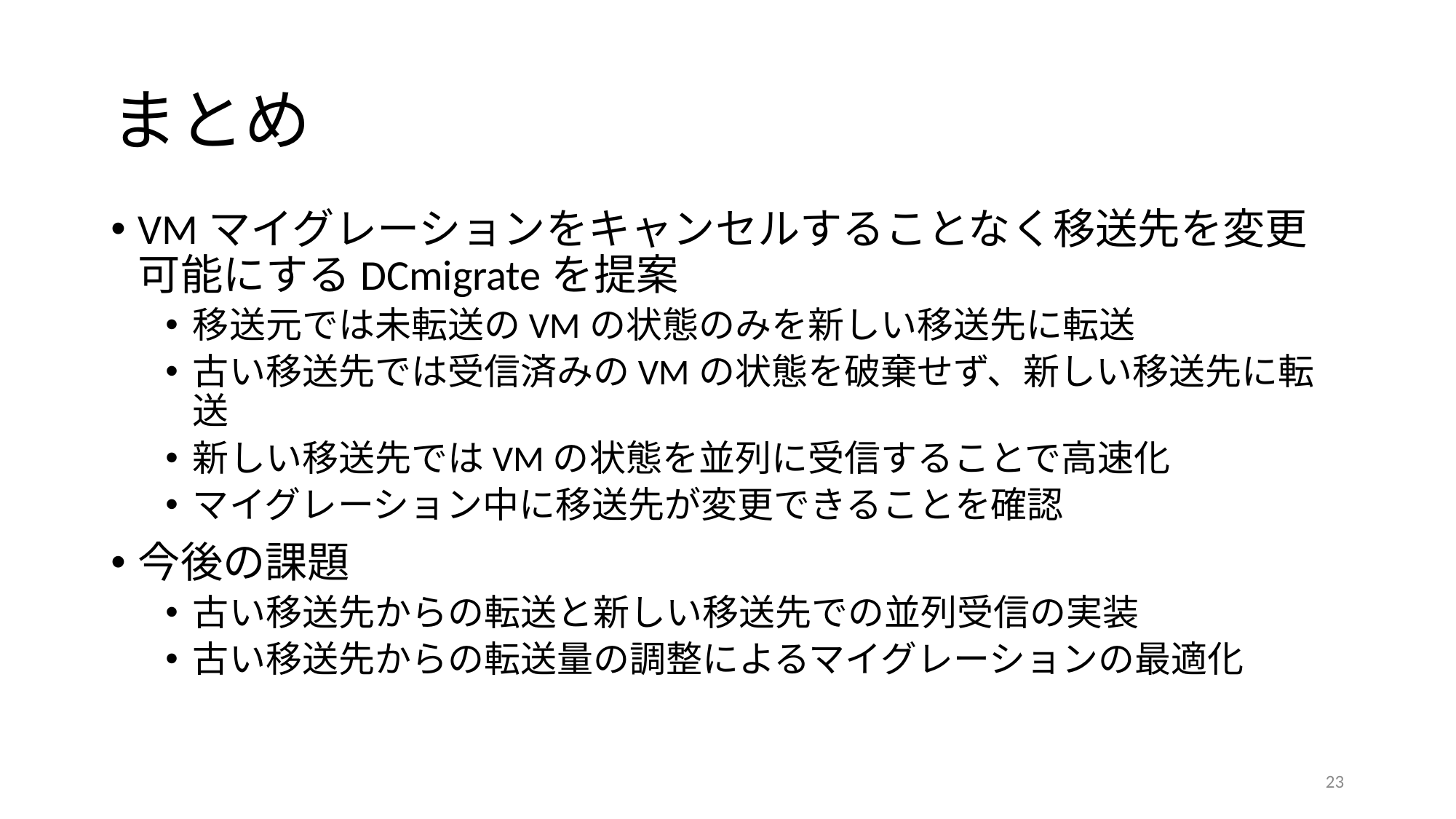

# まとめ
VMマイグレーションをキャンセルすることなく移送先を変更可能にするDCmigrateを提案
移送元では未転送のVMの状態のみを新しい移送先に転送
古い移送先では受信済みのVMの状態を破棄せず、新しい移送先に転送
新しい移送先ではVMの状態を並列に受信することで高速化
マイグレーション中に移送先が変更できることを確認
今後の課題
古い移送先からの転送と新しい移送先での並列受信の実装
古い移送先からの転送量の調整によるマイグレーションの最適化
23